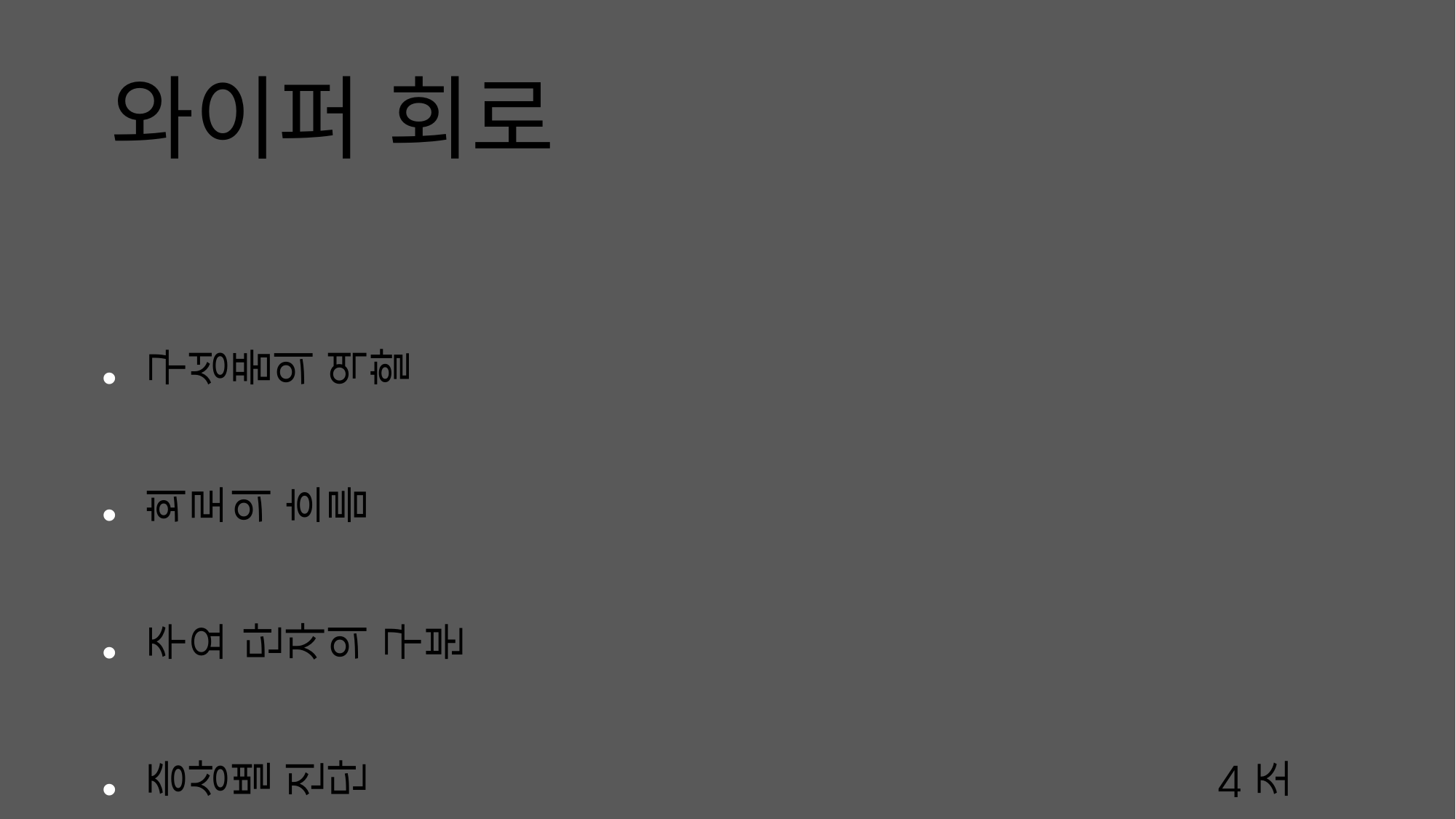

구성품의 역할

회로의 흐름

주요 단자의 구분

증상별 진단                                                                       4조
# 와이퍼 회로